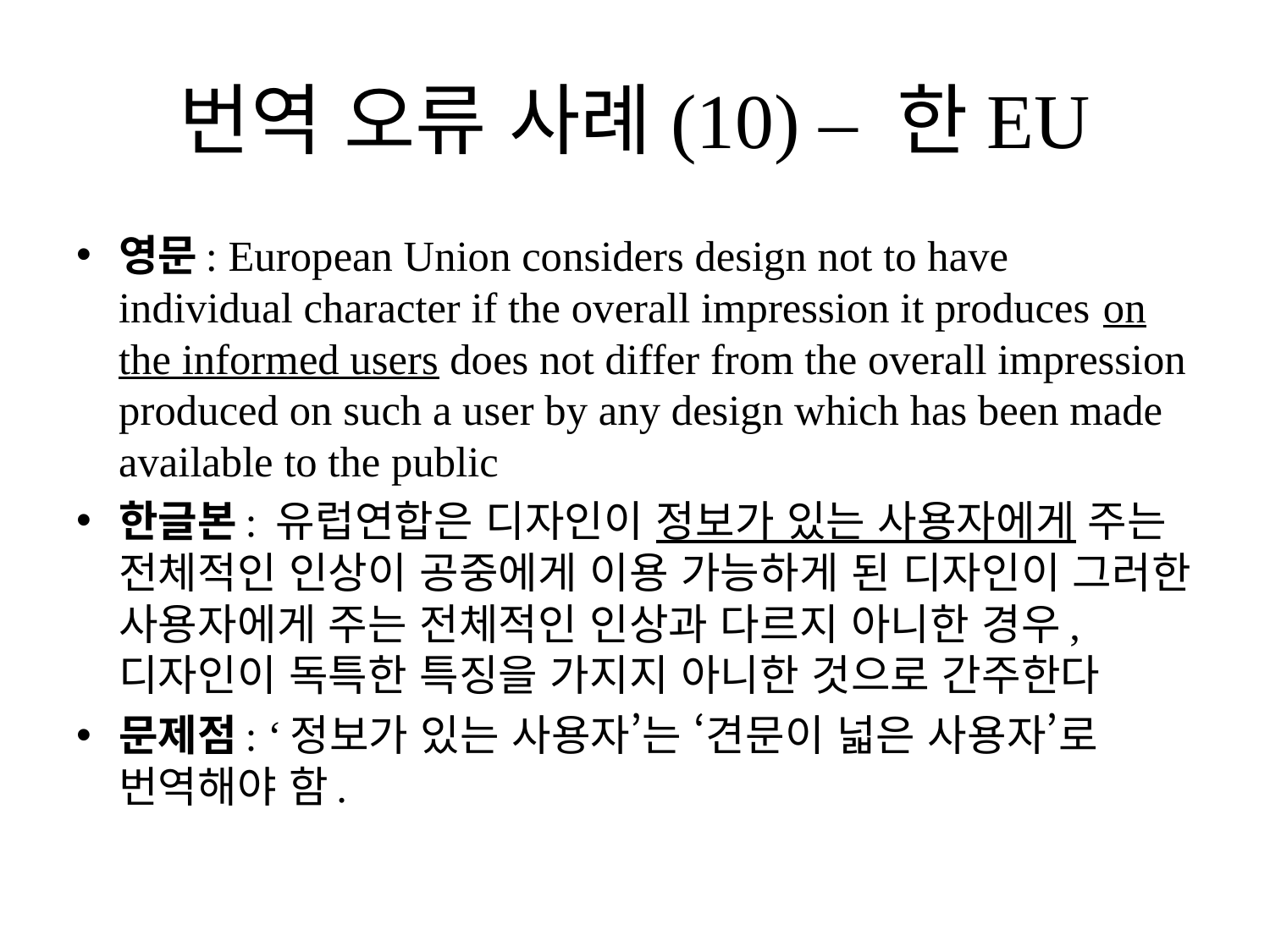

# 번역 오류 사례(10) – 한EU
영문: European Union considers design not to have individual character if the overall impression it produces on the informed users does not differ from the overall impression produced on such a user by any design which has been made available to the public
한글본: 유럽연합은 디자인이 정보가 있는 사용자에게 주는 전체적인 인상이 공중에게 이용 가능하게 된 디자인이 그러한 사용자에게 주는 전체적인 인상과 다르지 아니한 경우, 디자인이 독특한 특징을 가지지 아니한 것으로 간주한다
문제점: ‘정보가 있는 사용자’는 ‘견문이 넓은 사용자’로 번역해야 함.